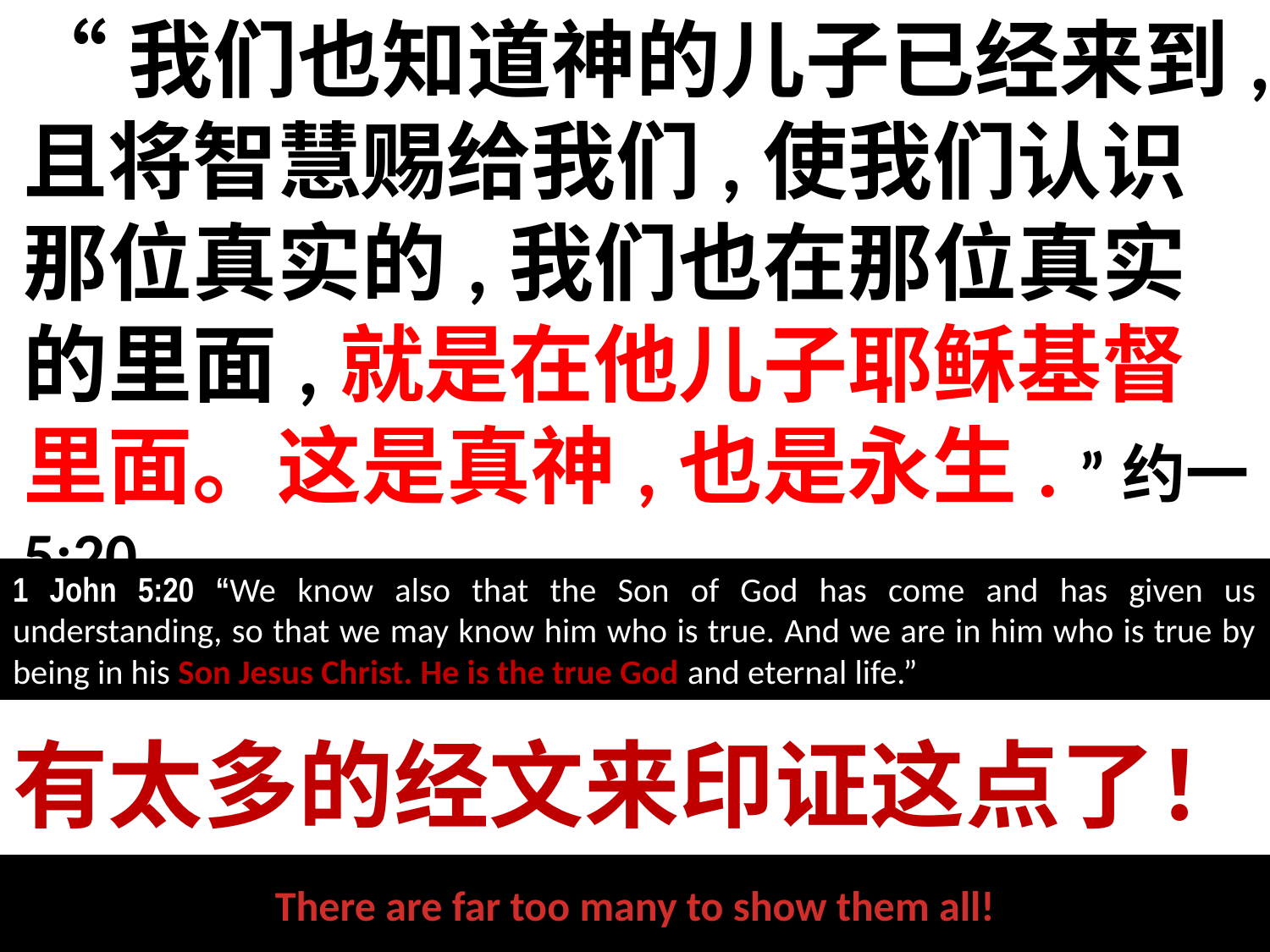

“我们也知道神的儿子已经来到,且将智慧赐给我们,使我们认识那位真实的,我们也在那位真实的里面,就是在他儿子耶稣基督里面。这是真神,也是永生. ”约一5:20
1 John 5:20 “We know also that the Son of God has come and has given us understanding, so that we may know him who is true. And we are in him who is true by being in his Son Jesus Christ. He is the true God and eternal life.”
有太多的经文来印证这点了！
There are far too many to show them all!